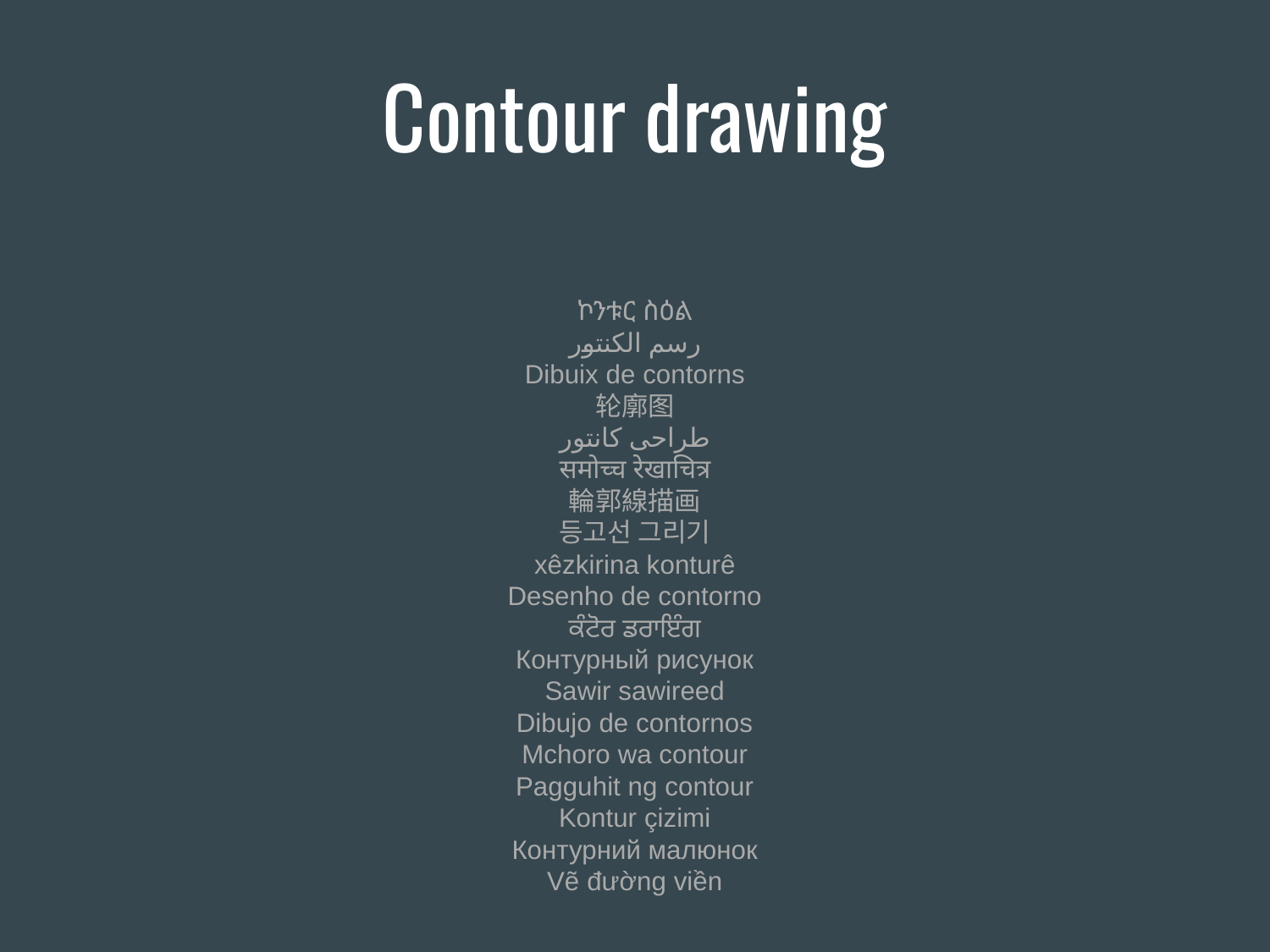

Contour drawing
ኮንቱር ስዕል
رسم الكنتور
Dibuix de contorns
轮廓图
طراحی کانتور
समोच्च रेखाचित्र
輪郭線描画
등고선 그리기
xêzkirina konturê
Desenho de contorno
ਕੰਟੋਰ ਡਰਾਇੰਗ
Контурный рисунок
Sawir sawireed
Dibujo de contornos
Mchoro wa contour
Pagguhit ng contour
Kontur çizimi
Контурний малюнок
Vẽ đường viền